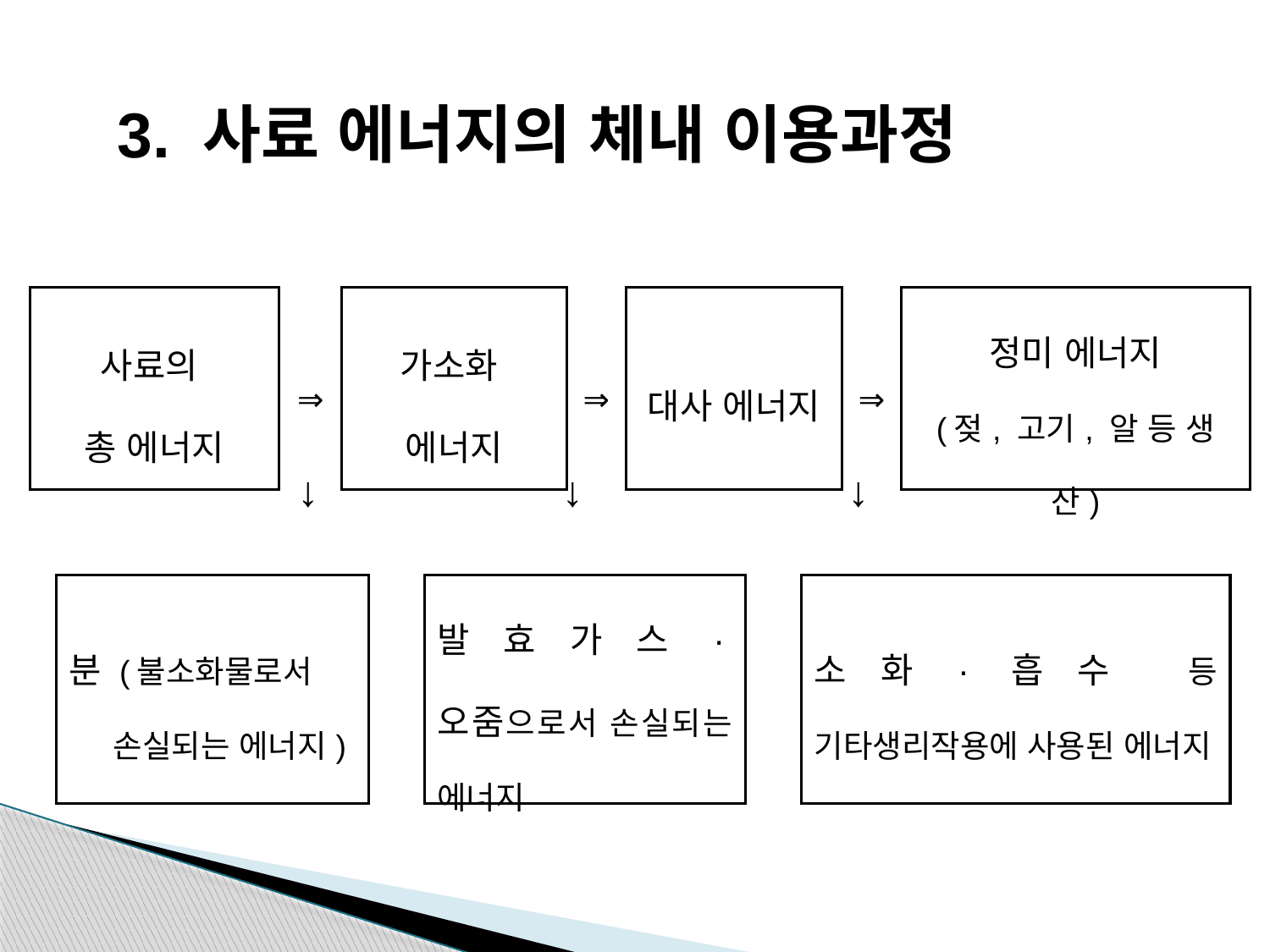

3. 사료 에너지의 체내 이용과정

| 사료의 총 에너지 | ⇒ | 가소화 에너지 | ⇒ | 대사 에너지 | ⇒ | 정미 에너지 (젖, 고기, 알 등 생산) |
| --- | --- | --- | --- | --- | --- | --- |
           ↓                       ↓                         ↓
|  | 분 (불소화물로서 손실되는 에너지) |  | 발효가스·오줌으로서 손실되는 에너지 |  | 소화·흡수 등 기타생리작용에 사용된 에너지 |
| --- | --- | --- | --- | --- | --- |